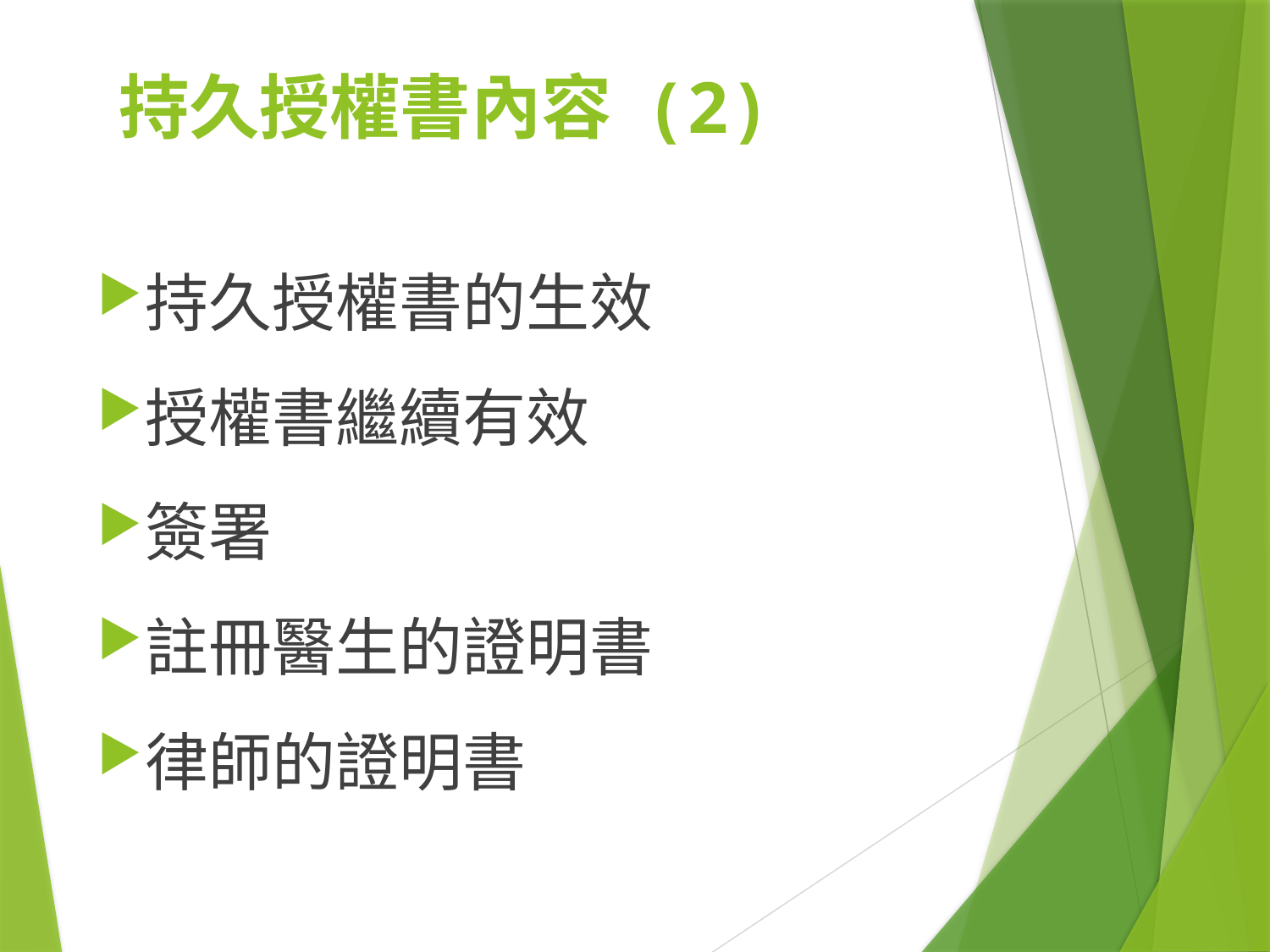

# 持久授權書內容 (2)
持久授權書的生效
授權書繼續有效
簽署
註冊醫生的證明書
律師的證明書